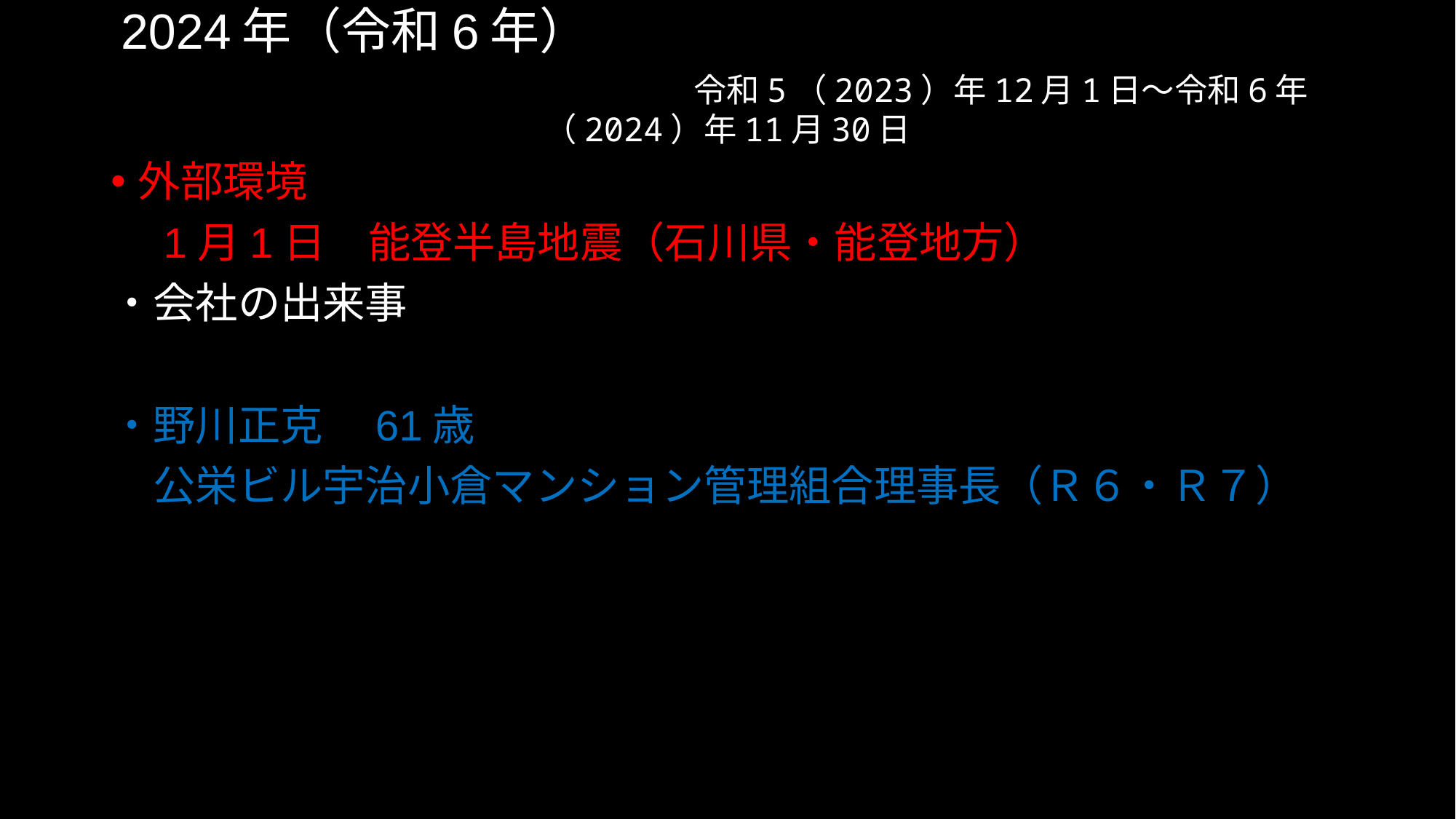

# 2024年（令和6年）　　　　　　　　　　　　　　　　　　　　　　　　　　令和5（2023）年12月1日～令和6年（2024）年11月30日
外部環境
　1月1日　能登半島地震（石川県・能登地方）
・会社の出来事

・野川正克　61歳
　公栄ビル宇治小倉マンション管理組合理事長（Ｒ６・Ｒ７）